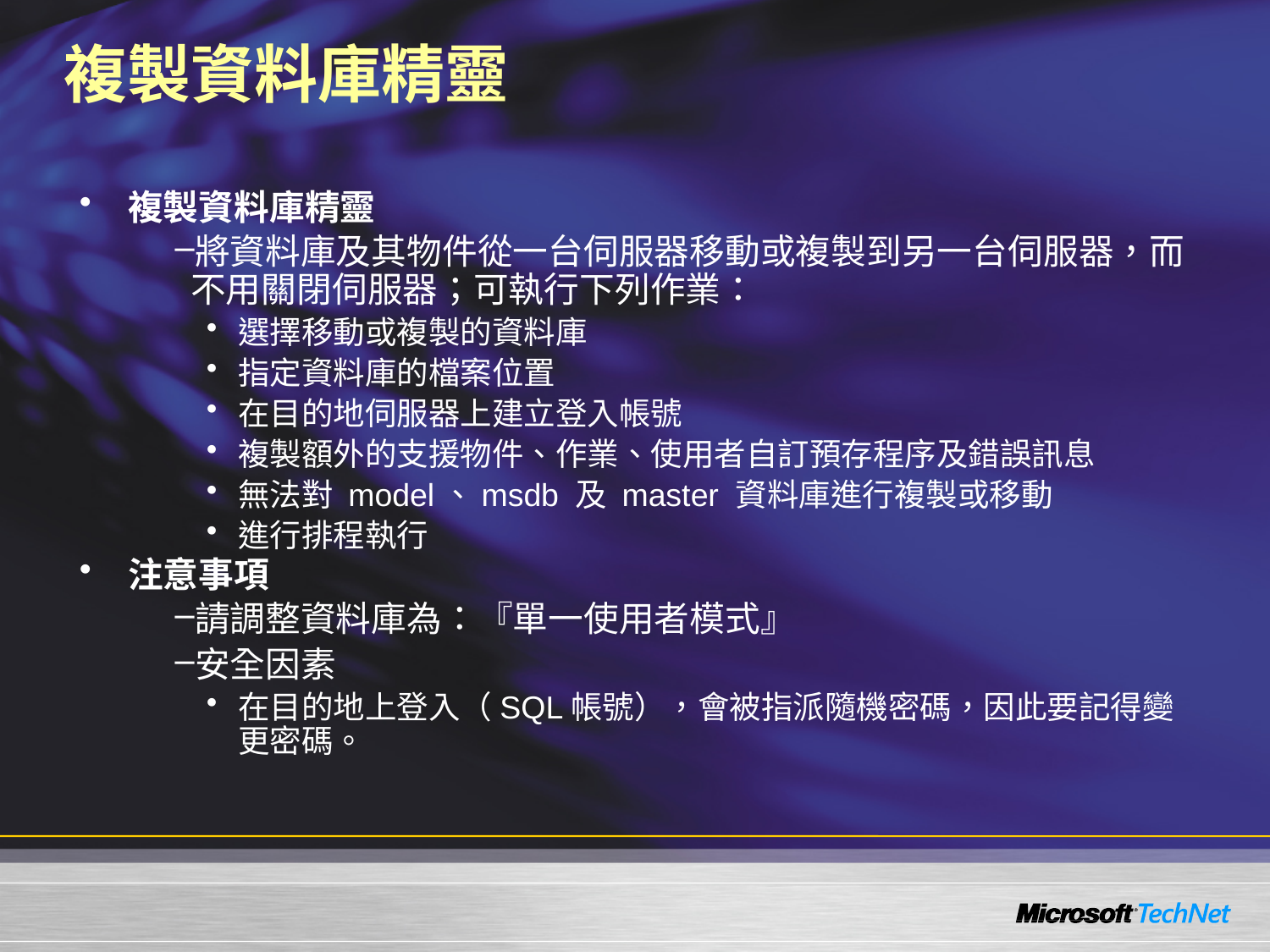

# 複製資料庫精靈
複製資料庫精靈
將資料庫及其物件從一台伺服器移動或複製到另一台伺服器，而不用關閉伺服器；可執行下列作業：
選擇移動或複製的資料庫
指定資料庫的檔案位置
在目的地伺服器上建立登入帳號
複製額外的支援物件、作業、使用者自訂預存程序及錯誤訊息
無法對 model、msdb 及 master 資料庫進行複製或移動
進行排程執行
注意事項
請調整資料庫為：『單一使用者模式』
安全因素
在目的地上登入（SQL帳號），會被指派隨機密碼，因此要記得變更密碼。